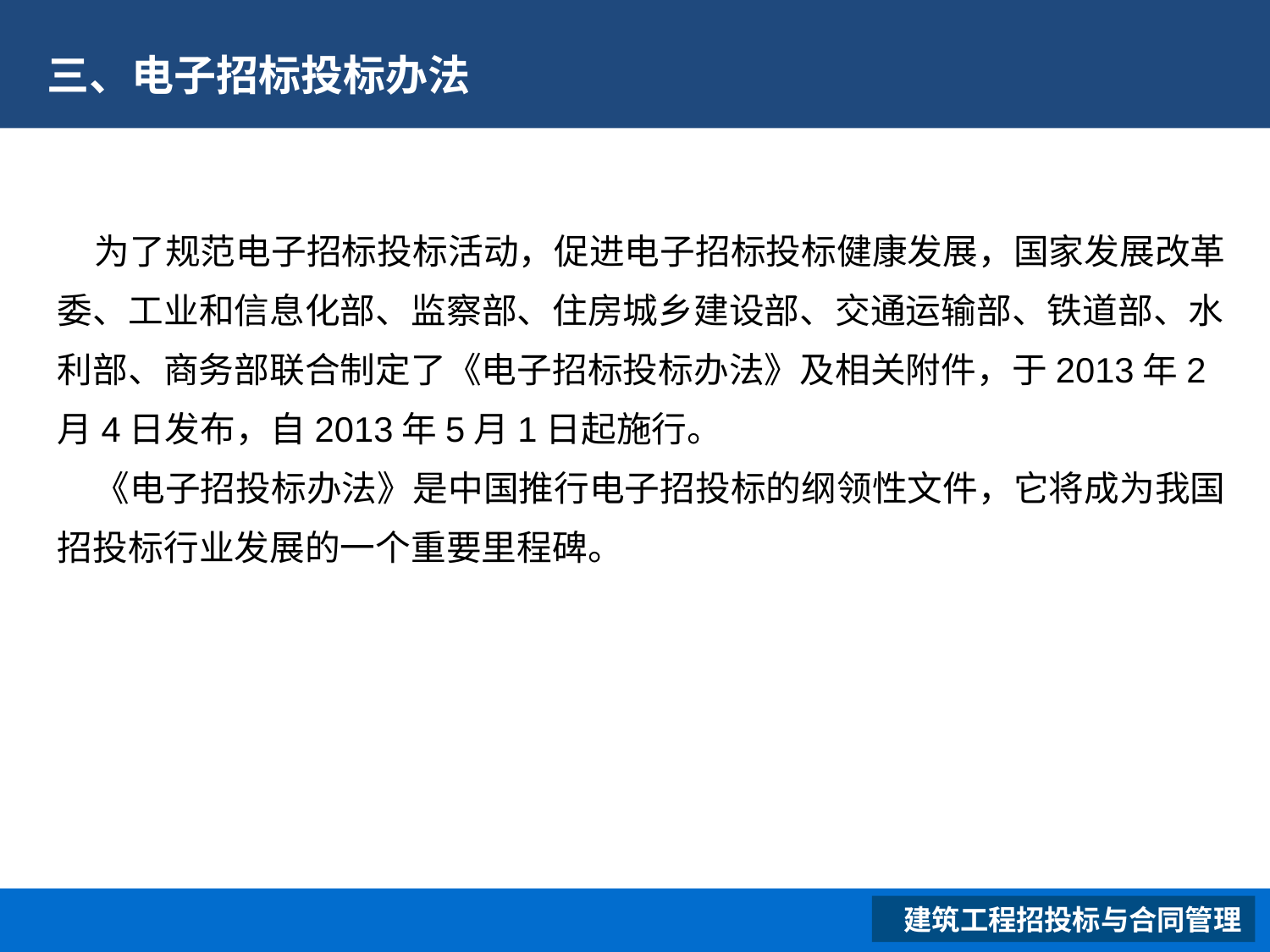

# 三、电子招标投标办法
为了规范电子招标投标活动，促进电子招标投标健康发展，国家发展改革委、工业和信息化部、监察部、住房城乡建设部、交通运输部、铁道部、水利部、商务部联合制定了《电子招标投标办法》及相关附件，于2013年2月4日发布，自2013年5月1日起施行。
《电子招投标办法》是中国推行电子招投标的纲领性文件，它将成为我国招投标行业发展的一个重要里程碑。

  建筑工程招投标与合同管理
XXXXXXXXXXXXXXXXXX